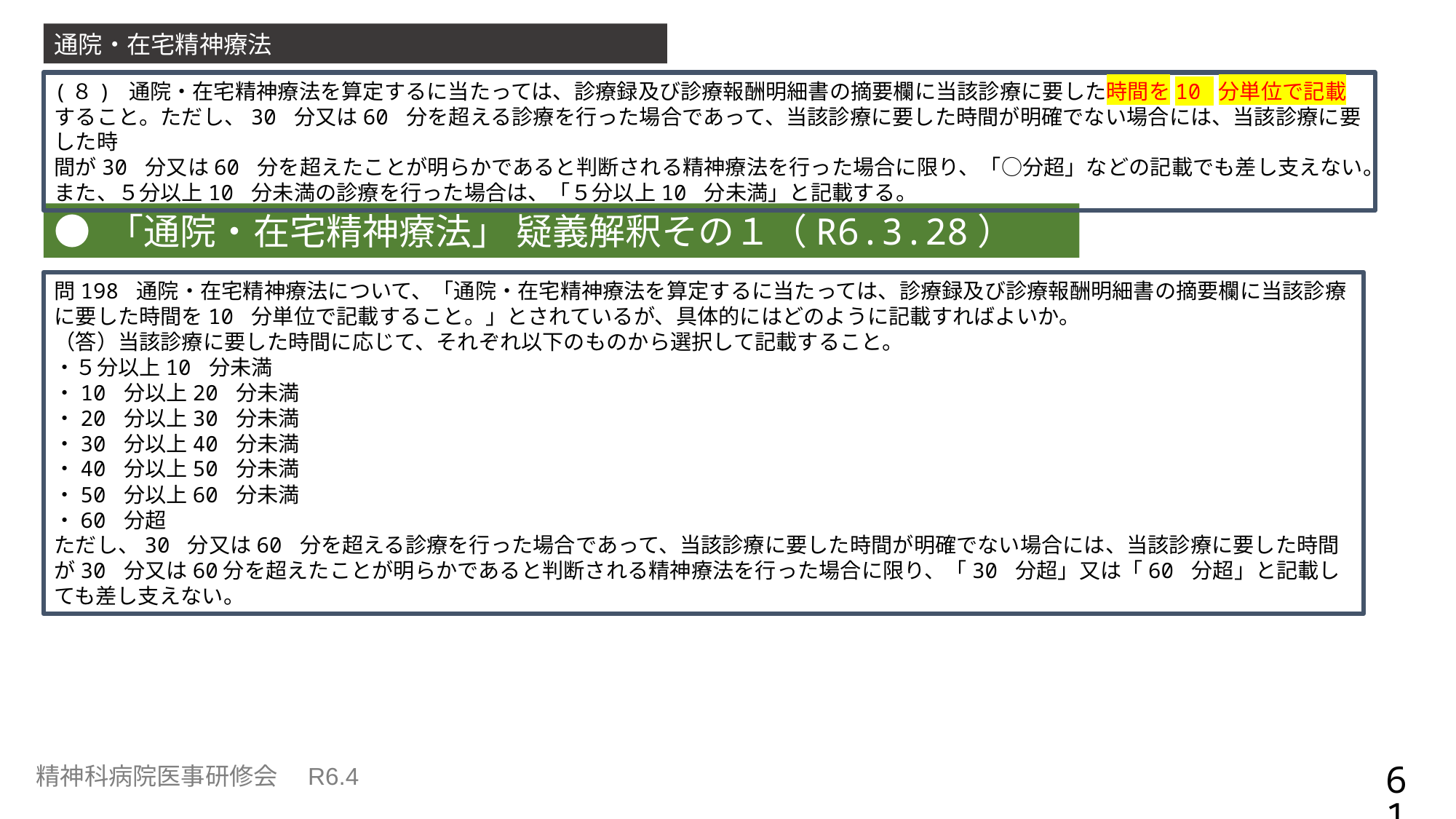

通院・在宅精神療法
(８) 通院・在宅精神療法を算定するに当たっては、診療録及び診療報酬明細書の摘要欄に当該診療に要した時間を10 分単位で記載すること。ただし、30 分又は60 分を超える診療を行った場合であって、当該診療に要した時間が明確でない場合には、当該診療に要した時
間が30 分又は60 分を超えたことが明らかであると判断される精神療法を行った場合に限り、「○分超」などの記載でも差し支えない。また、５分以上10 分未満の診療を行った場合は、「５分以上10 分未満」と記載する。
● 「通院・在宅精神療法」 疑義解釈その１（R6.3.28）
問198 通院・在宅精神療法について、「通院・在宅精神療法を算定するに当たっては、診療録及び診療報酬明細書の摘要欄に当該診療に要した時間を10 分単位で記載すること。」とされているが、具体的にはどのように記載すればよいか。
（答）当該診療に要した時間に応じて、それぞれ以下のものから選択して記載すること。
・５分以上10 分未満
・10 分以上20 分未満
・20 分以上30 分未満
・30 分以上40 分未満
・40 分以上50 分未満
・50 分以上60 分未満
・60 分超
ただし、30 分又は60 分を超える診療を行った場合であって、当該診療に要した時間が明確でない場合には、当該診療に要した時間が30 分又は60分を超えたことが明らかであると判断される精神療法を行った場合に限り、「30 分超」又は「60 分超」と記載しても差し支えない。
61